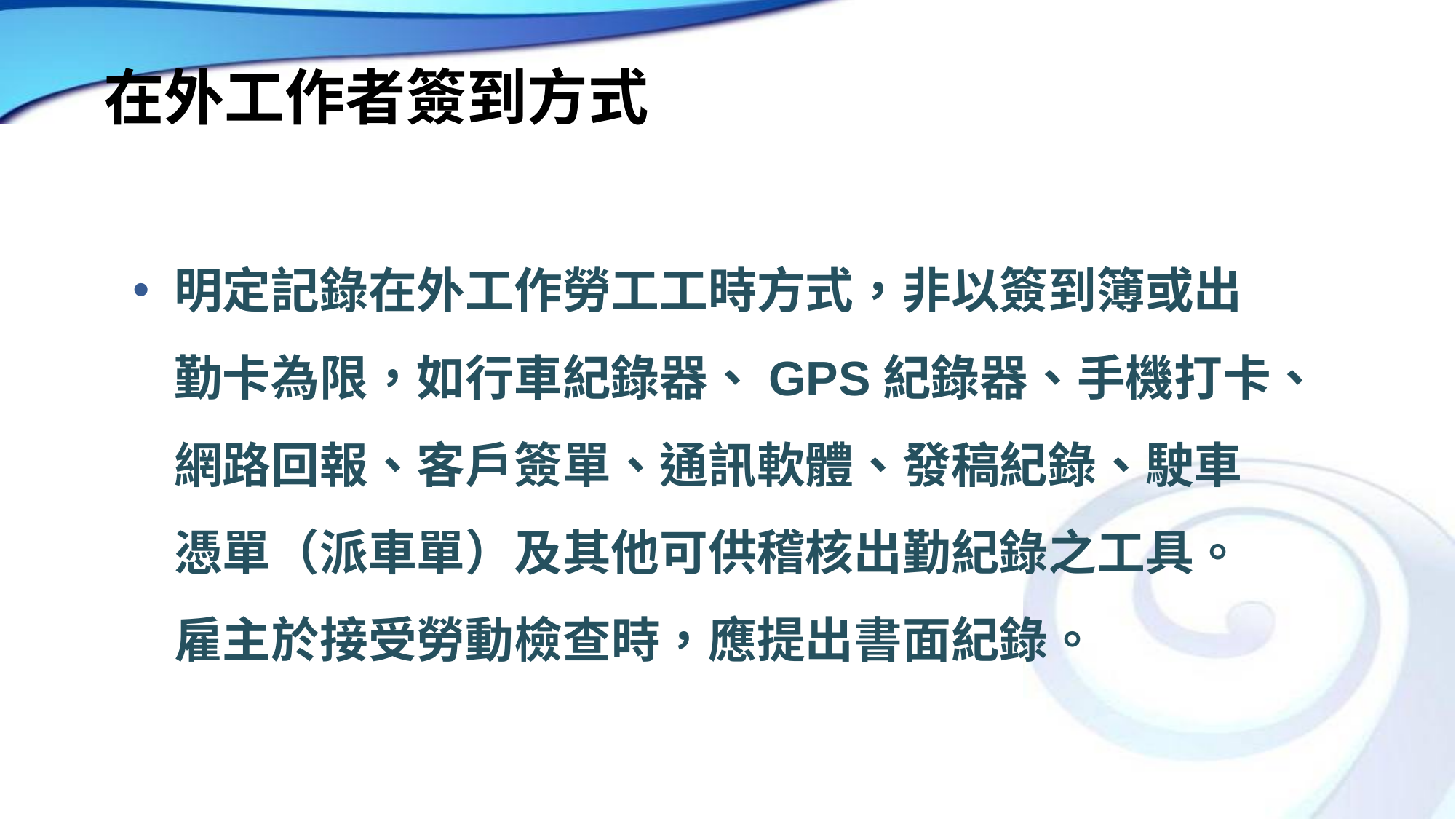

# 在外工作者簽到方式
明定記錄在外工作勞工工時方式，非以簽到簿或出勤卡為限，如行車紀錄器、GPS紀錄器、手機打卡、網路回報、客戶簽單、通訊軟體、發稿紀錄、駛車憑單（派車單）及其他可供稽核出勤紀錄之工具。雇主於接受勞動檢查時，應提出書面紀錄。